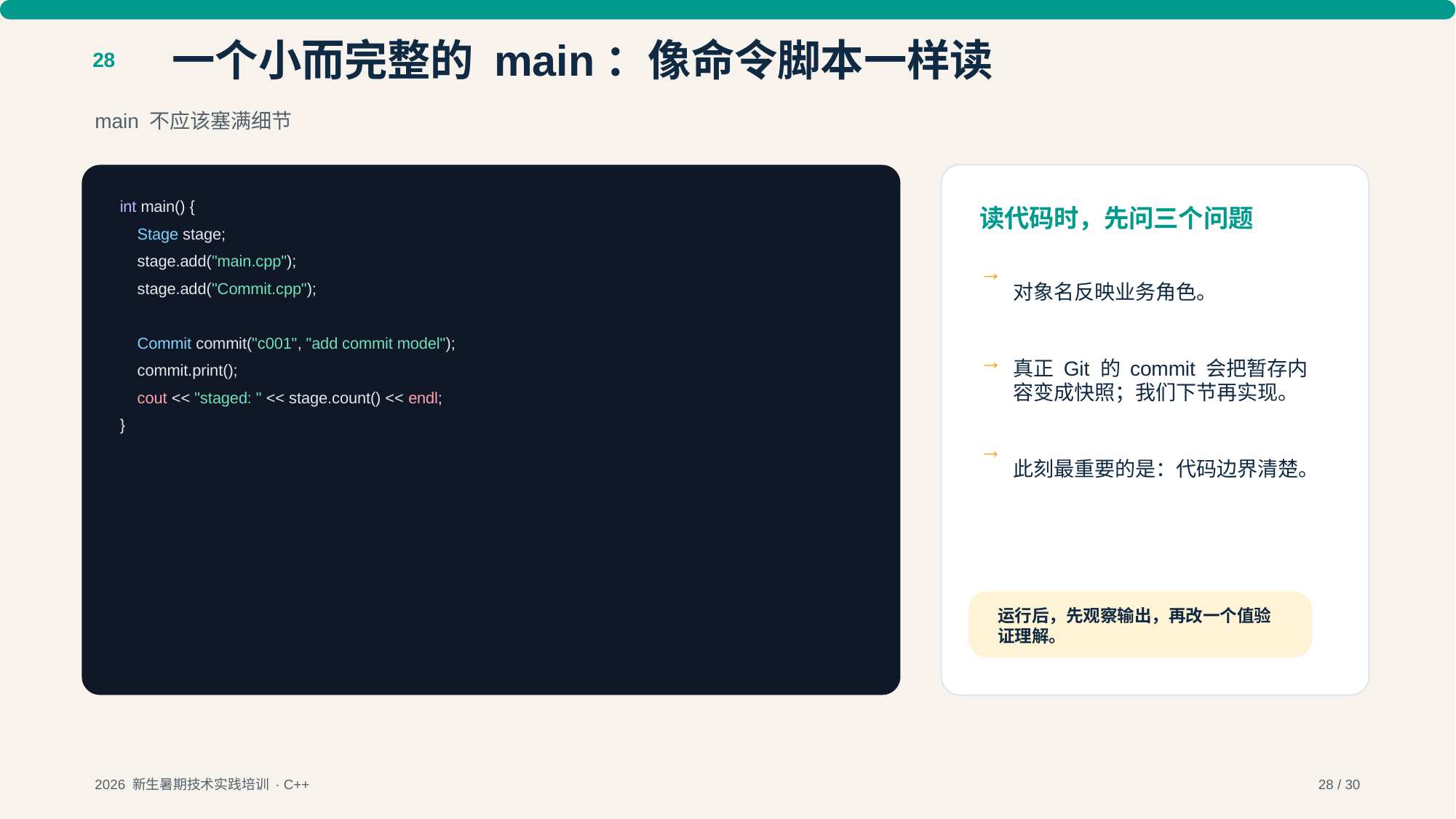

一个小而完整的 main：像命令脚本一样读
28
main 不应该塞满细节

int main() {
读代码时，先问三个问题
    Stage stage;
    stage.add("main.cpp");
→
对象名反映业务角色。
    stage.add("Commit.cpp");

    Commit commit("c001", "add commit model");
→
真正 Git 的 commit 会把暂存内容变成快照；我们下节再实现。
    commit.print();
    cout << "staged: " << stage.count() << endl;
}
→
此刻最重要的是：代码边界清楚。

运行后，先观察输出，再改一个值验证理解。
2026 新生暑期技术实践培训 · C++
28 / 30